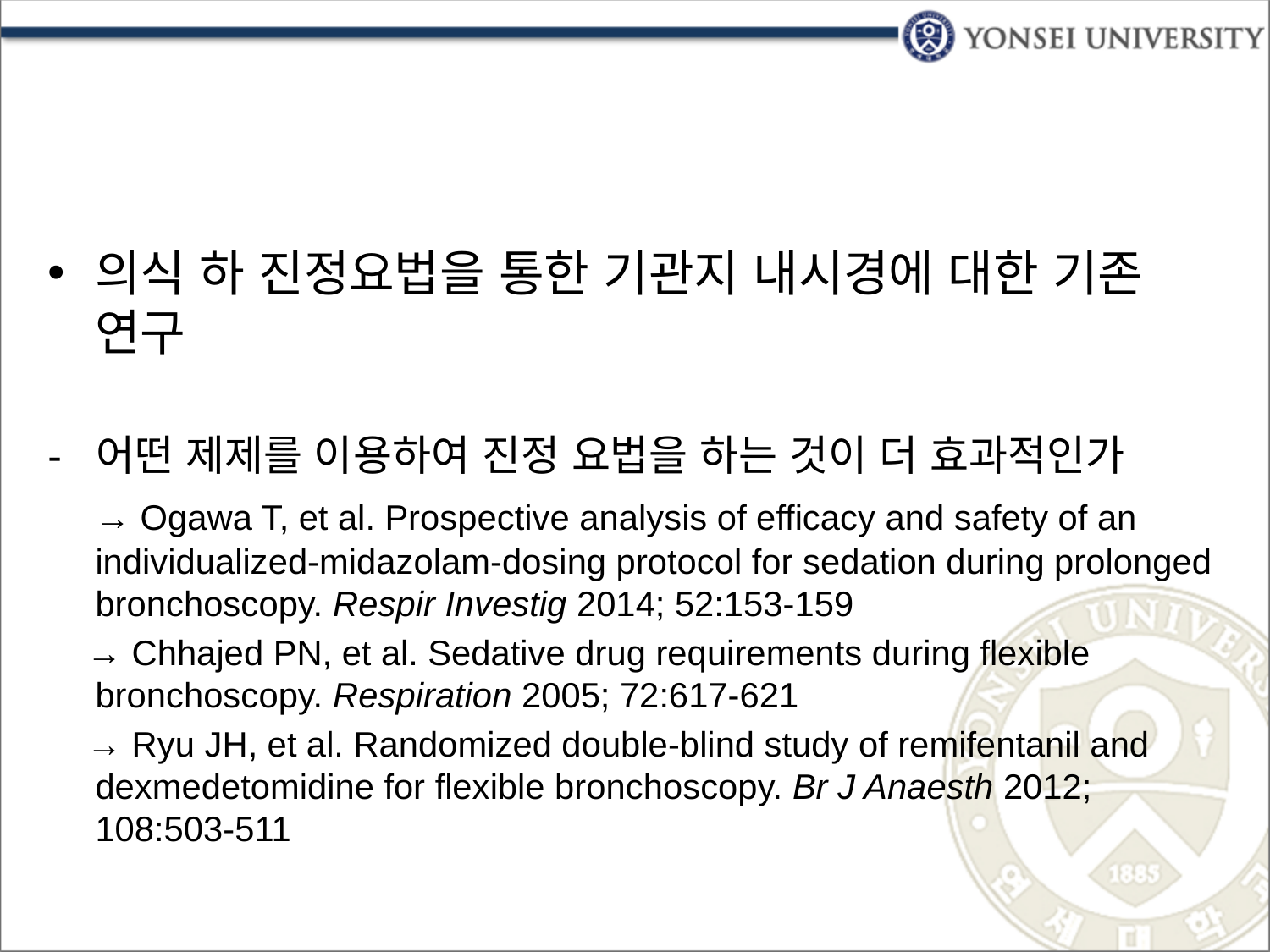

#
의식 하 진정요법을 통한 기관지 내시경에 대한 기존 연구

-  어떤 제제를 이용하여 진정 요법을 하는 것이 더 효과적인가
    → Ogawa T, et al. Prospective analysis of efficacy and safety of an individualized-midazolam-dosing protocol for sedation during prolonged bronchoscopy. Respir Investig 2014; 52:153-159
    → Chhajed PN, et al. Sedative drug requirements during flexible bronchoscopy. Respiration 2005; 72:617-621
    → Ryu JH, et al. Randomized double-blind study of remifentanil and dexmedetomidine for flexible bronchoscopy. Br J Anaesth 2012; 108:503-511